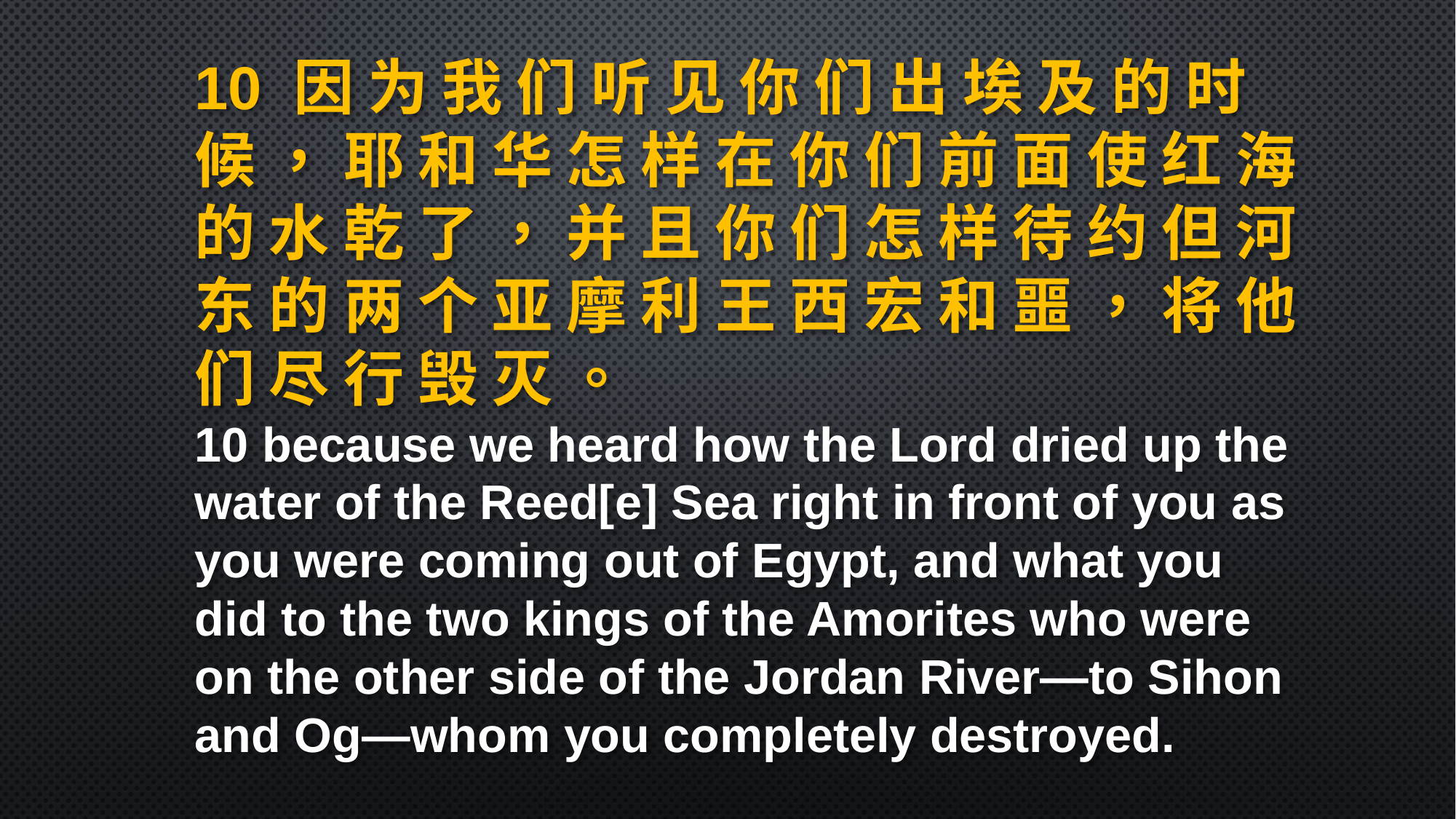

10 因 为 我 们 听 见 你 们 出 埃 及 的 时 候 ， 耶 和 华 怎 样 在 你 们 前 面 使 红 海 的 水 乾 了 ， 并 且 你 们 怎 样 待 约 但 河 东 的 两 个 亚 摩 利 王 西 宏 和 噩 ， 将 他 们 尽 行 毁 灭 。
10 because we heard how the Lord dried up the water of the Reed[e] Sea right in front of you as you were coming out of Egypt, and what you did to the two kings of the Amorites who were on the other side of the Jordan River—to Sihon and Og—whom you completely destroyed.